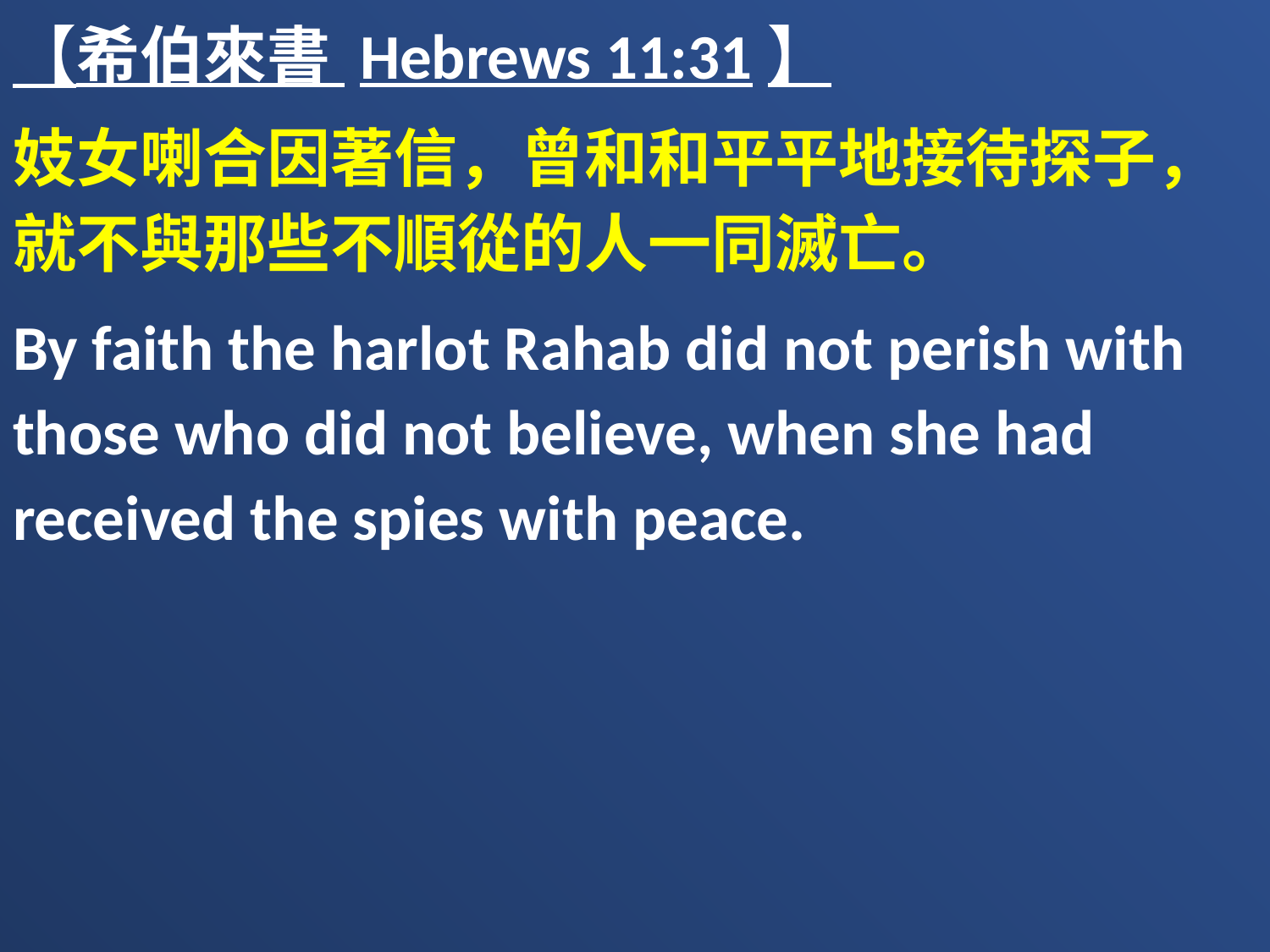

【希伯來書 Hebrews 11:31】
妓女喇合因著信，曾和和平平地接待探子，就不與那些不順從的人一同滅亡。
By faith the harlot Rahab did not perish with those who did not believe, when she had received the spies with peace.